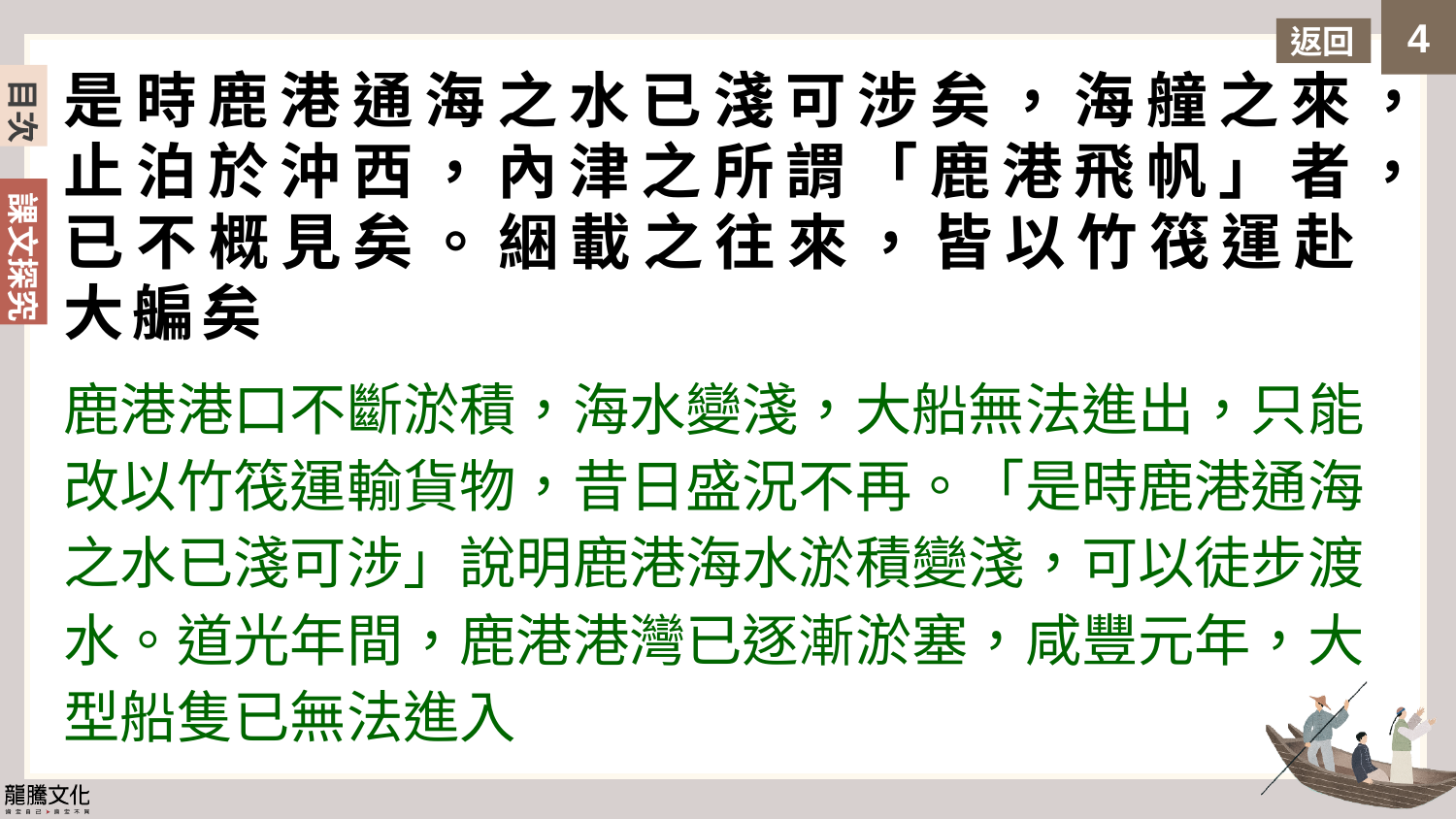

返回
是時鹿港通海之水已淺可涉矣，海艟之來，止泊於沖西，內津之所謂「鹿港飛帆」者，已不概見矣。綑載之往來，皆以竹筏運赴大艑矣
鹿港港口不斷淤積，海水變淺，大船無法進出，只能改以竹筏運輸貨物，昔日盛況不再。「是時鹿港通海之水已淺可涉」說明鹿港海水淤積變淺，可以徒步渡水。道光年間，鹿港港灣已逐漸淤塞，咸豐元年，大型船隻已無法進入